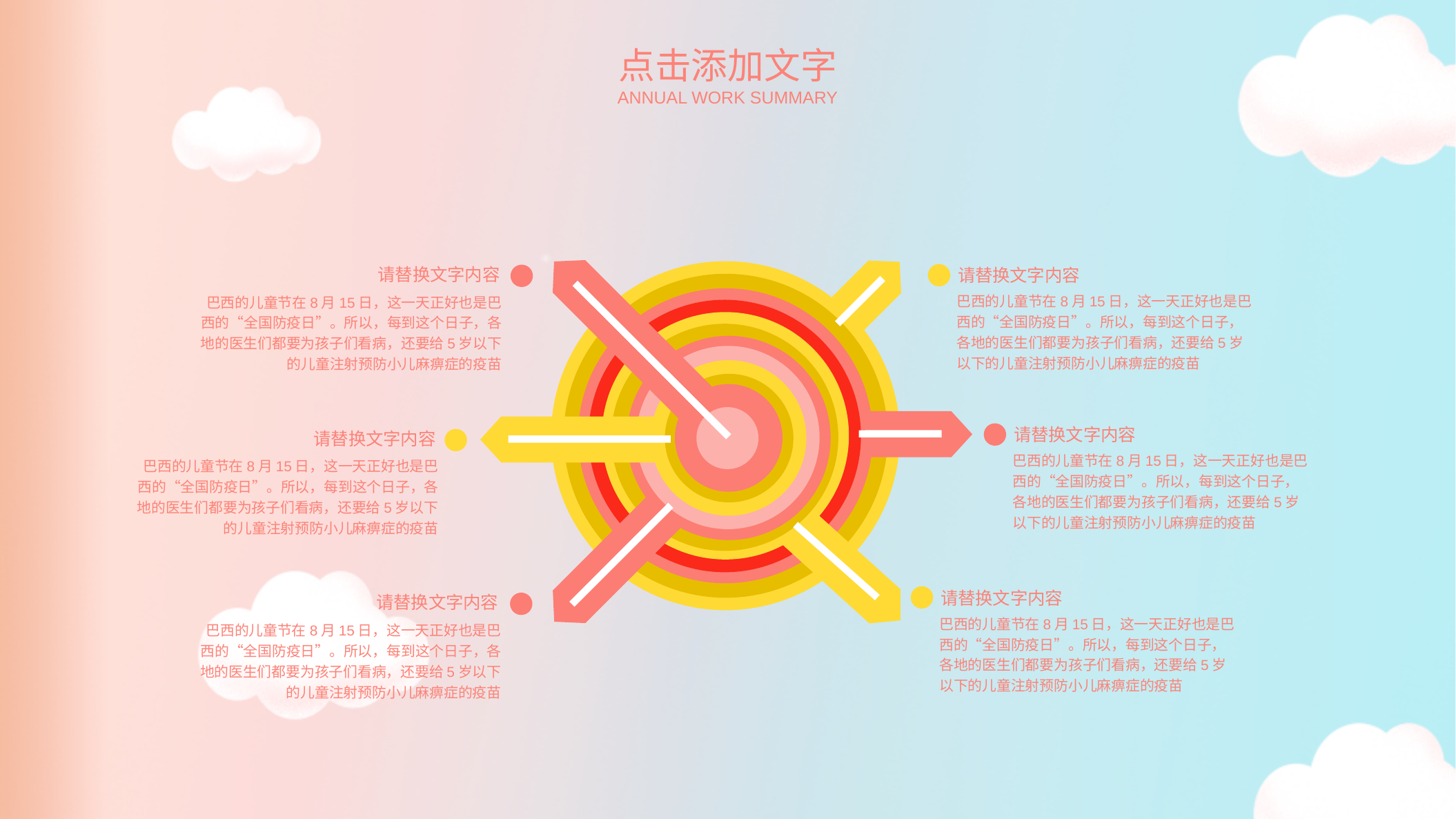

点击添加文字
ANNUAL WORK SUMMARY
请替换文字内容

请替换文字内容

巴西的儿童节在8月15日，这一天正好也是巴西的“全国防疫日”。所以，每到这个日子，各地的医生们都要为孩子们看病，还要给5岁以下的儿童注射预防小儿麻痹症的疫苗
巴西的儿童节在8月15日，这一天正好也是巴西的“全国防疫日”。所以，每到这个日子，各地的医生们都要为孩子们看病，还要给5岁以下的儿童注射预防小儿麻痹症的疫苗

请替换文字内容

请替换文字内容

巴西的儿童节在8月15日，这一天正好也是巴西的“全国防疫日”。所以，每到这个日子，各地的医生们都要为孩子们看病，还要给5岁以下的儿童注射预防小儿麻痹症的疫苗
巴西的儿童节在8月15日，这一天正好也是巴西的“全国防疫日”。所以，每到这个日子，各地的医生们都要为孩子们看病，还要给5岁以下的儿童注射预防小儿麻痹症的疫苗
请替换文字内容

请替换文字内容

巴西的儿童节在8月15日，这一天正好也是巴西的“全国防疫日”。所以，每到这个日子，各地的医生们都要为孩子们看病，还要给5岁以下的儿童注射预防小儿麻痹症的疫苗
巴西的儿童节在8月15日，这一天正好也是巴西的“全国防疫日”。所以，每到这个日子，各地的医生们都要为孩子们看病，还要给5岁以下的儿童注射预防小儿麻痹症的疫苗